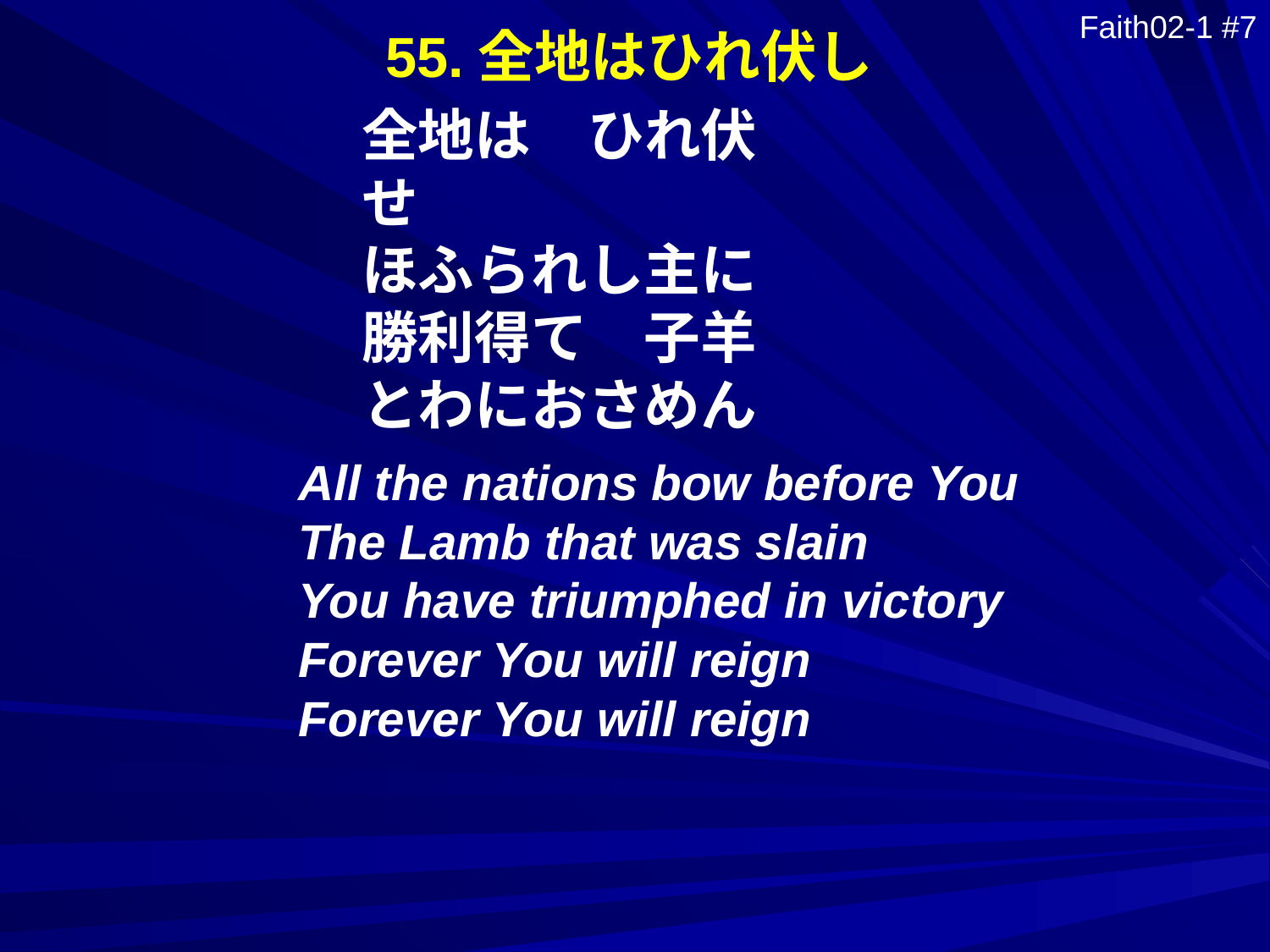

55.全地はひれ伏し
Faith02-1 #7
全地は　ひれ伏せ
ほふられし主に
勝利得て　子羊
とわにおさめん
All the nations bow before You
The Lamb that was slain
You have triumphed in victory
Forever You will reign
Forever You will reign